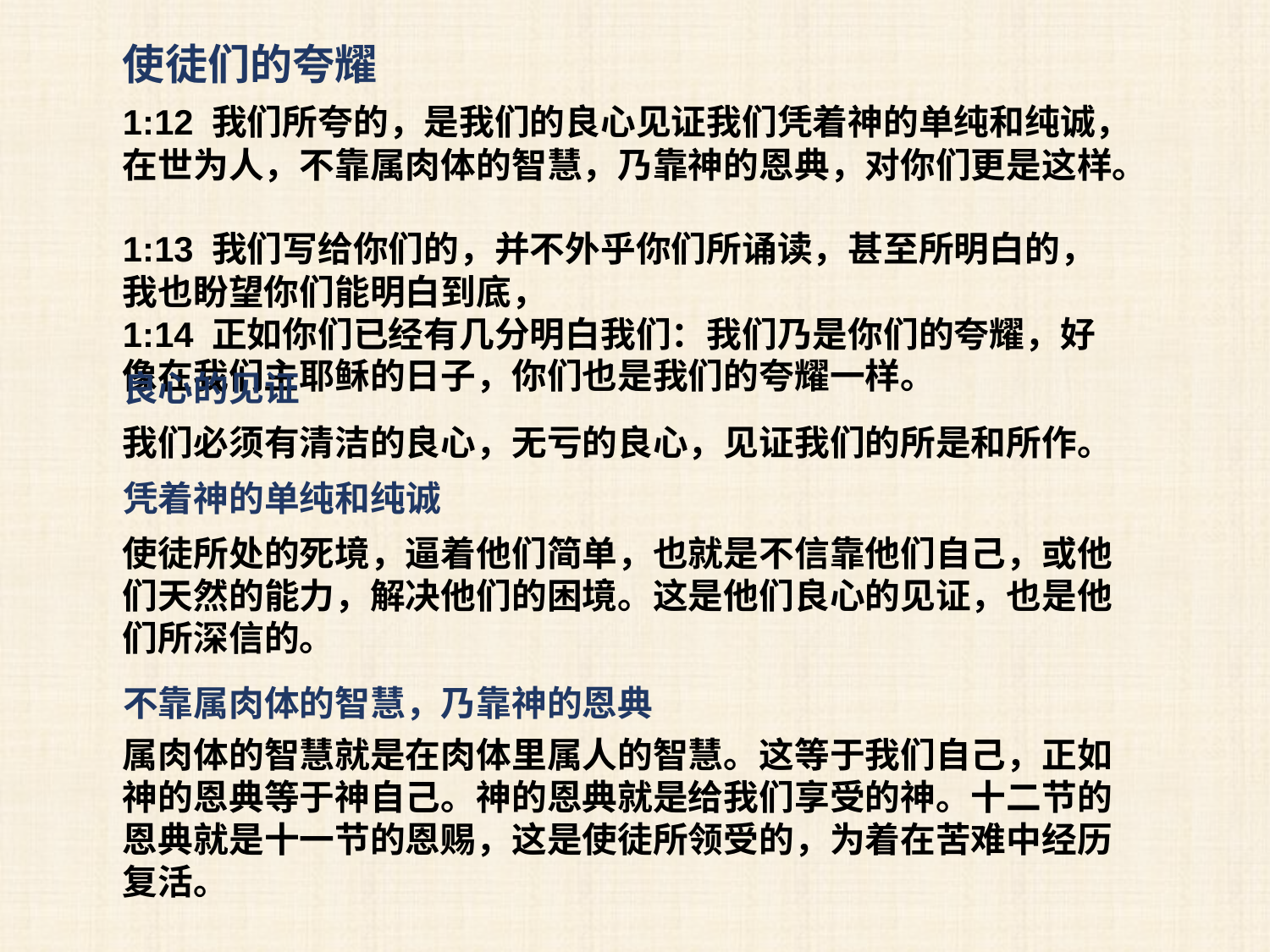

使徒们的夸耀
1:12 我们所夸的，是我们的良心见证我们凭着神的单纯和纯诚，在世为人，不靠属肉体的智慧，乃靠神的恩典，对你们更是这样。
1:13 我们写给你们的，并不外乎你们所诵读，甚至所明白的，我也盼望你们能明白到底，
1:14 正如你们已经有几分明白我们：我们乃是你们的夸耀，好像在我们主耶稣的日子，你们也是我们的夸耀一样。
良心的见证
我们必须有清洁的良心，无亏的良心，见证我们的所是和所作。
凭着神的单纯和纯诚
使徒所处的死境，逼着他们简单，也就是不信靠他们自己，或他们天然的能力，解决他们的困境。这是他们良心的见证，也是他们所深信的。
不靠属肉体的智慧，乃靠神的恩典
属肉体的智慧就是在肉体里属人的智慧。这等于我们自己，正如神的恩典等于神自己。神的恩典就是给我们享受的神。十二节的恩典就是十一节的恩赐，这是使徒所领受的，为着在苦难中经历复活。